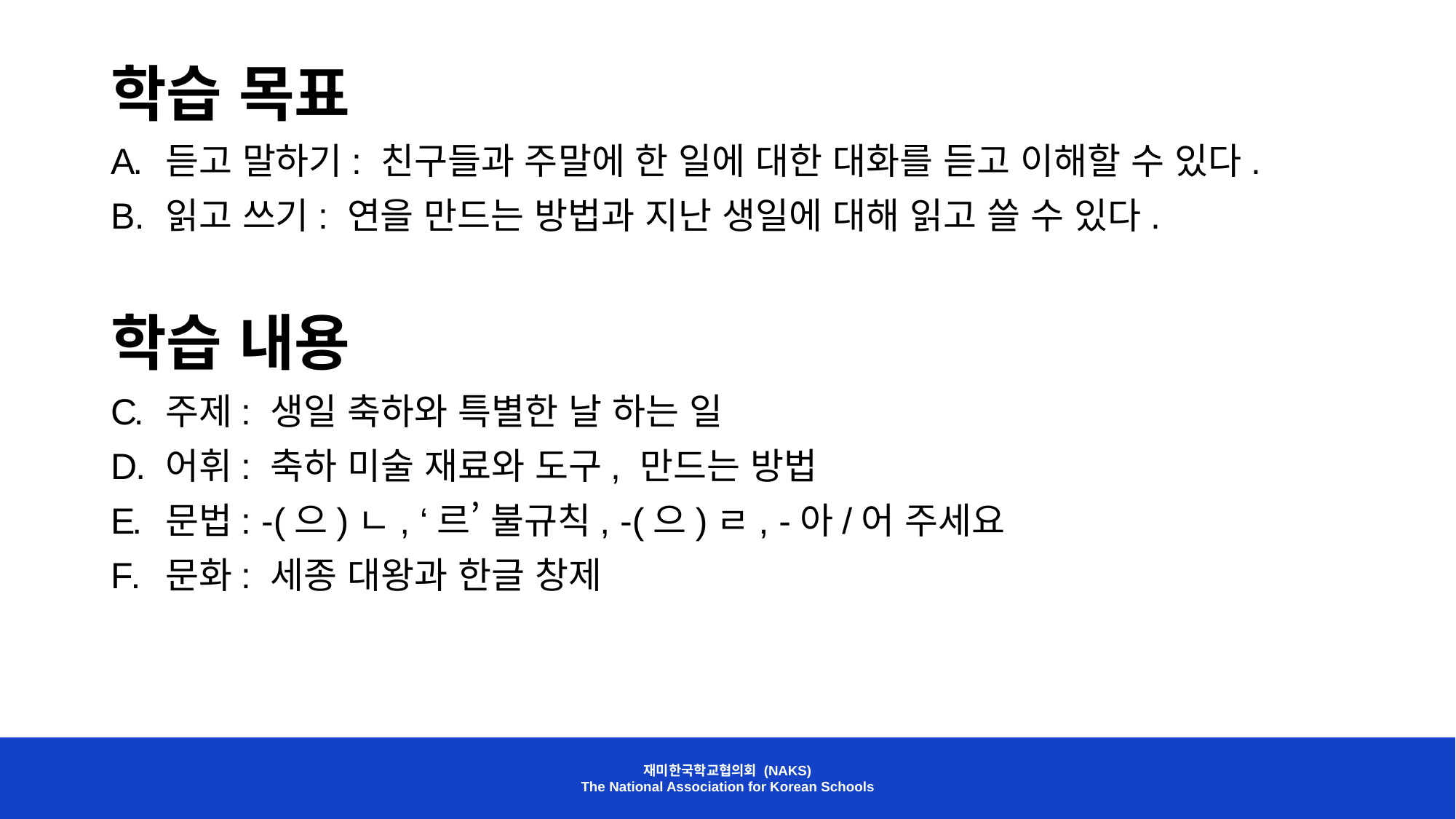

학습 목표
듣고 말하기: 친구들과 주말에 한 일에 대한 대화를 듣고 이해할 수 있다.
읽고 쓰기: 연을 만드는 방법과 지난 생일에 대해 읽고 쓸 수 있다.

학습 내용
주제: 생일 축하와 특별한 날 하는 일
어휘: 축하 미술 재료와 도구, 만드는 방법
문법: -(으)ㄴ, ‘르’ 불규칙, -(으)ㄹ, -아/어 주세요
문화: 세종 대왕과 한글 창제